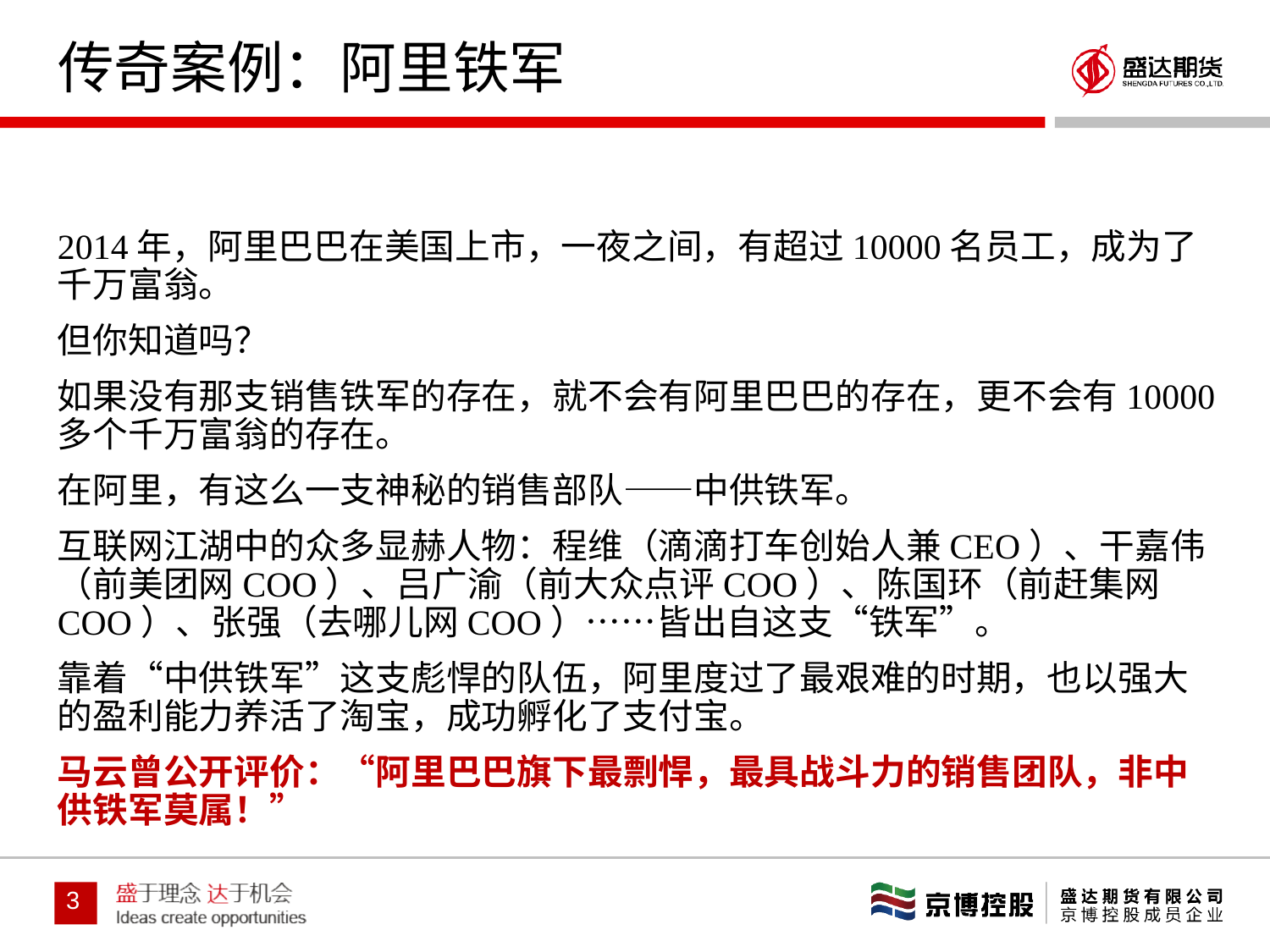

# 传奇案例：阿里铁军

2014年，阿里巴巴在美国上市，一夜之间，有超过10000名员工，成为了千万富翁。
但你知道吗？
如果没有那支销售铁军的存在，就不会有阿里巴巴的存在，更不会有10000多个千万富翁的存在。
在阿里，有这么一支神秘的销售部队——中供铁军。
互联网江湖中的众多显赫人物：程维（滴滴打车创始人兼CEO）、干嘉伟（前美团网COO）、吕广渝（前大众点评COO）、陈国环（前赶集网COO）、张强（去哪儿网COO）……皆出自这支“铁军”。
靠着“中供铁军”这支彪悍的队伍，阿里度过了最艰难的时期，也以强大的盈利能力养活了淘宝，成功孵化了支付宝。
马云曾公开评价：“阿里巴巴旗下最剽悍，最具战斗力的销售团队，非中供铁军莫属！”